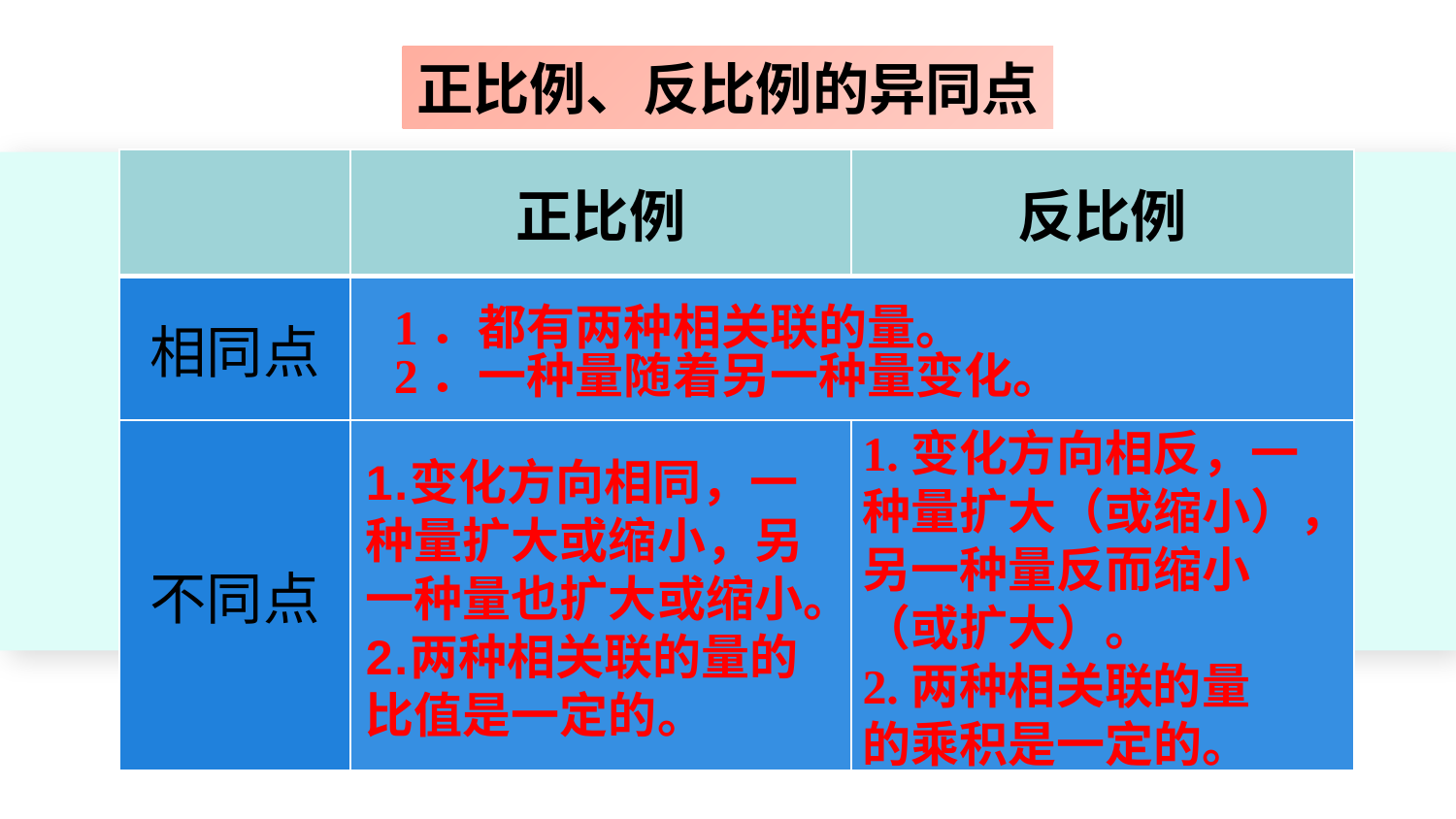

正比例、反比例的异同点
|  | 正比例 | 反比例 |
| --- | --- | --- |
| 相同点 |  |  |
| 不同点 |  |  |
1．都有两种相关联的量。
2．一种量随着另一种量变化。
1.变化方向相反，一
种量扩大（或缩小），另一种量反而缩小（或扩大）。
2.两种相关联的量      的乘积是一定的。
变化方向相同，一种量扩大或缩小，另一种量也扩大或缩小。
两种相关联的量的比值是一定的。